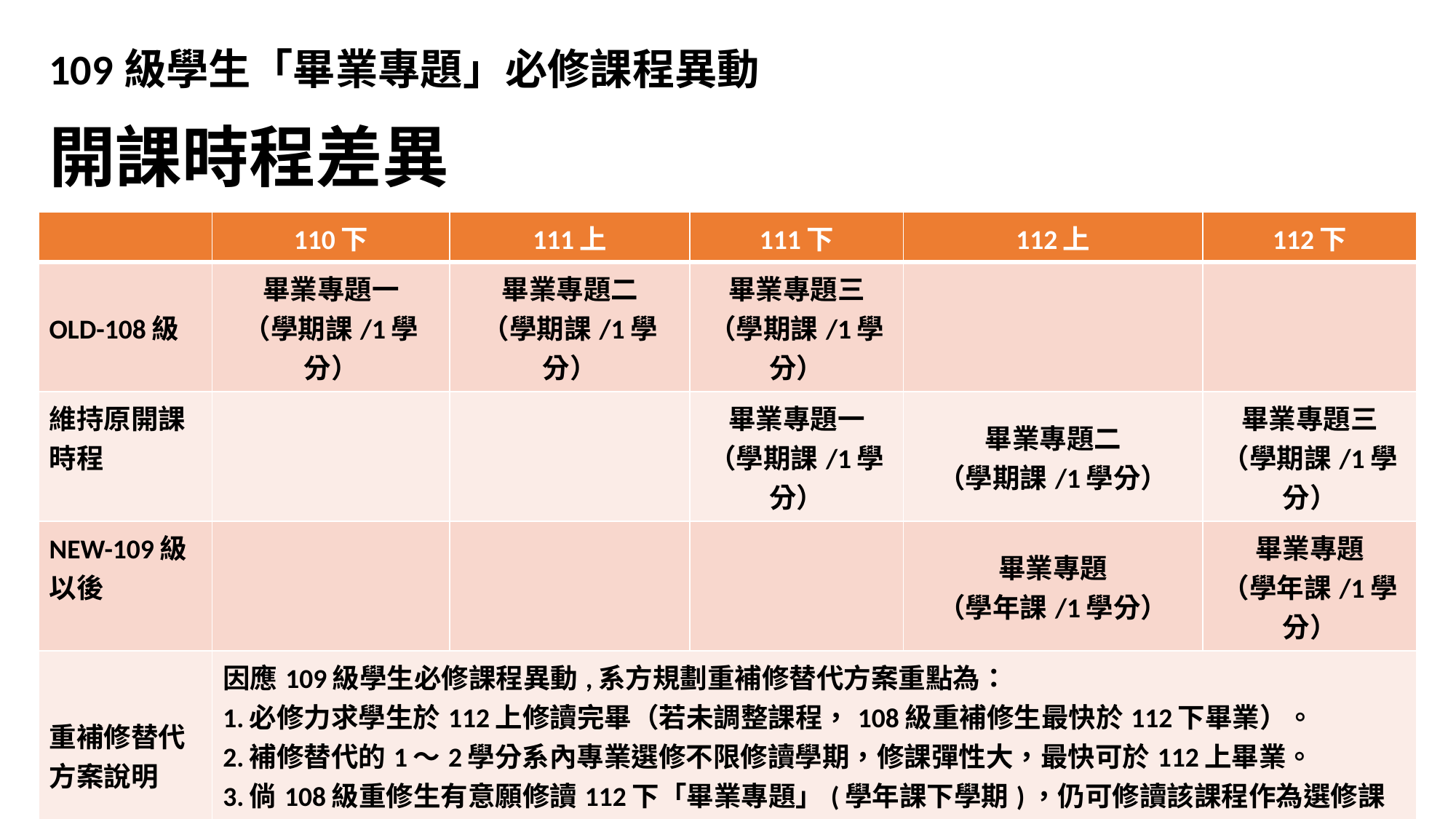

109級學生「畢業專題」必修課程異動
開課時程差異
|  | 110下 | 111上 | 111下 | 112上 | 112下 |
| --- | --- | --- | --- | --- | --- |
| OLD-108級 | 畢業專題一 （學期課/1學分） | 畢業專題二 （學期課/1學分） | 畢業專題三 （學期課/1學分） |  |  |
| 維持原開課時程 |  |  | 畢業專題一 （學期課/1學分） | 畢業專題二 （學期課/1學分） | 畢業專題三 （學期課/1學分） |
| NEW-109級以後 |  |  |  | 畢業專題 （學年課/1學分） | 畢業專題 （學年課/1學分） |
| 重補修替代方案說明 | 因應109級學生必修課程異動,系方規劃重補修替代方案重點為： 1.必修力求學生於112上修讀完畢（若未調整課程，108級重補修生最快於112下畢業）。 2.補修替代的1～2學分系內專業選修不限修讀學期，修課彈性大，最快可於112上畢業。 3.倘108級重修生有意願修讀112下「畢業專題」(學年課下學期)，仍可修讀該課程作為選修課程，但必須繳交半額雜費、學分費以及負擔校外展費用。 |  |  |  |  |